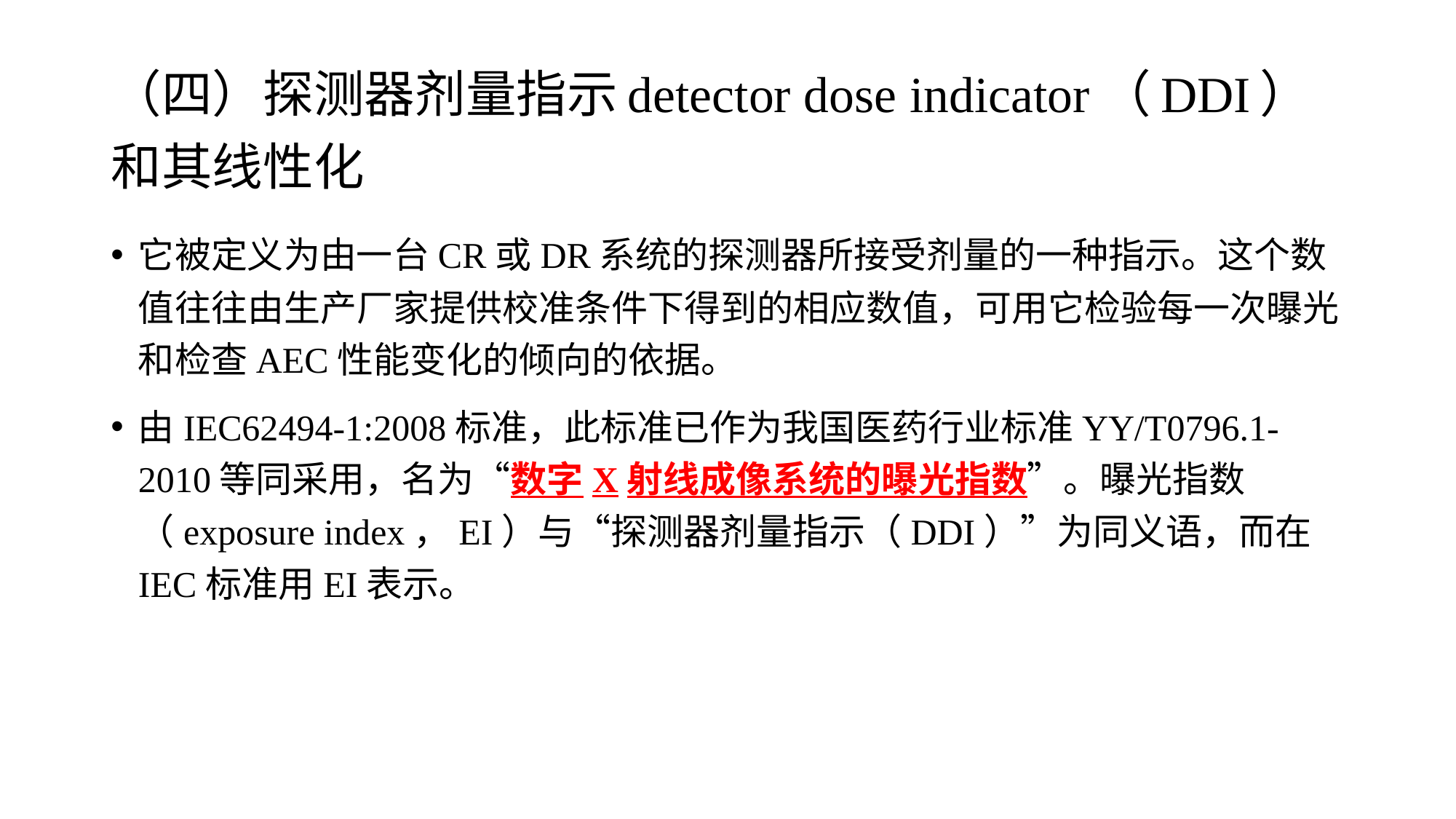

# （四）探测器剂量指示detector dose indicator（DDI）和其线性化
它被定义为由一台CR或DR系统的探测器所接受剂量的一种指示。这个数值往往由生产厂家提供校准条件下得到的相应数值，可用它检验每一次曝光和检查AEC性能变化的倾向的依据。
由IEC62494-1:2008标准，此标准已作为我国医药行业标准YY/T0796.1-2010等同采用，名为“数字X射线成像系统的曝光指数”。曝光指数（exposure index，EI）与“探测器剂量指示（DDI）”为同义语，而在IEC标准用EI表示。